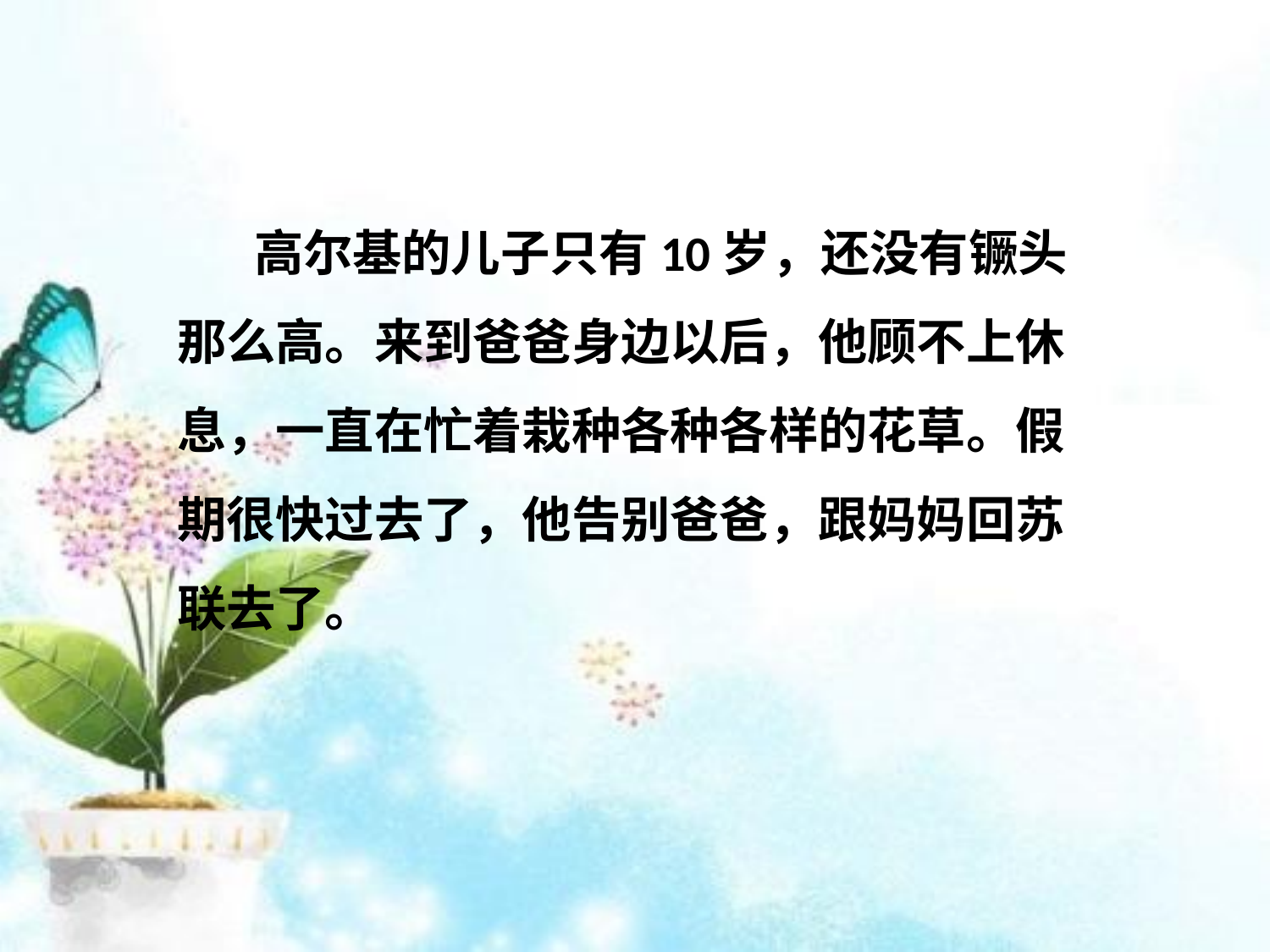

高尔基的儿子只有10岁，还没有镢头那么高。来到爸爸身边以后，他顾不上休息，一直在忙着栽种各种各样的花草。假期很快过去了，他告别爸爸，跟妈妈回苏联去了。